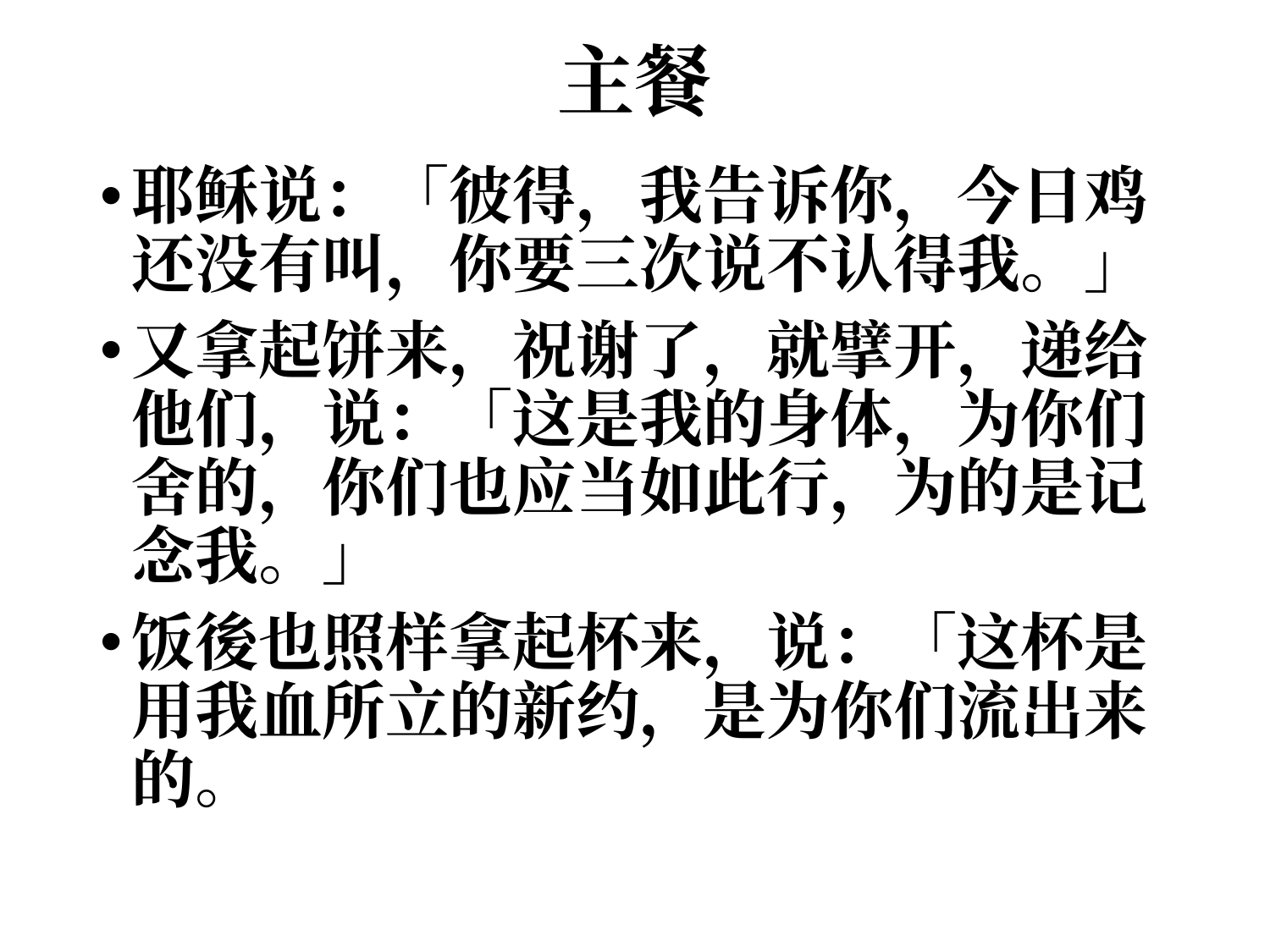

# 主餐
耶稣说：「彼得，我告诉你，今日鸡还没有叫，你要三次说不认得我。」
又拿起饼来，祝谢了，就擘开，递给他们，说：「这是我的身体，为你们舍的，你们也应当如此行，为的是记念我。」
饭後也照样拿起杯来，说：「这杯是用我血所立的新约，是为你们流出来的。